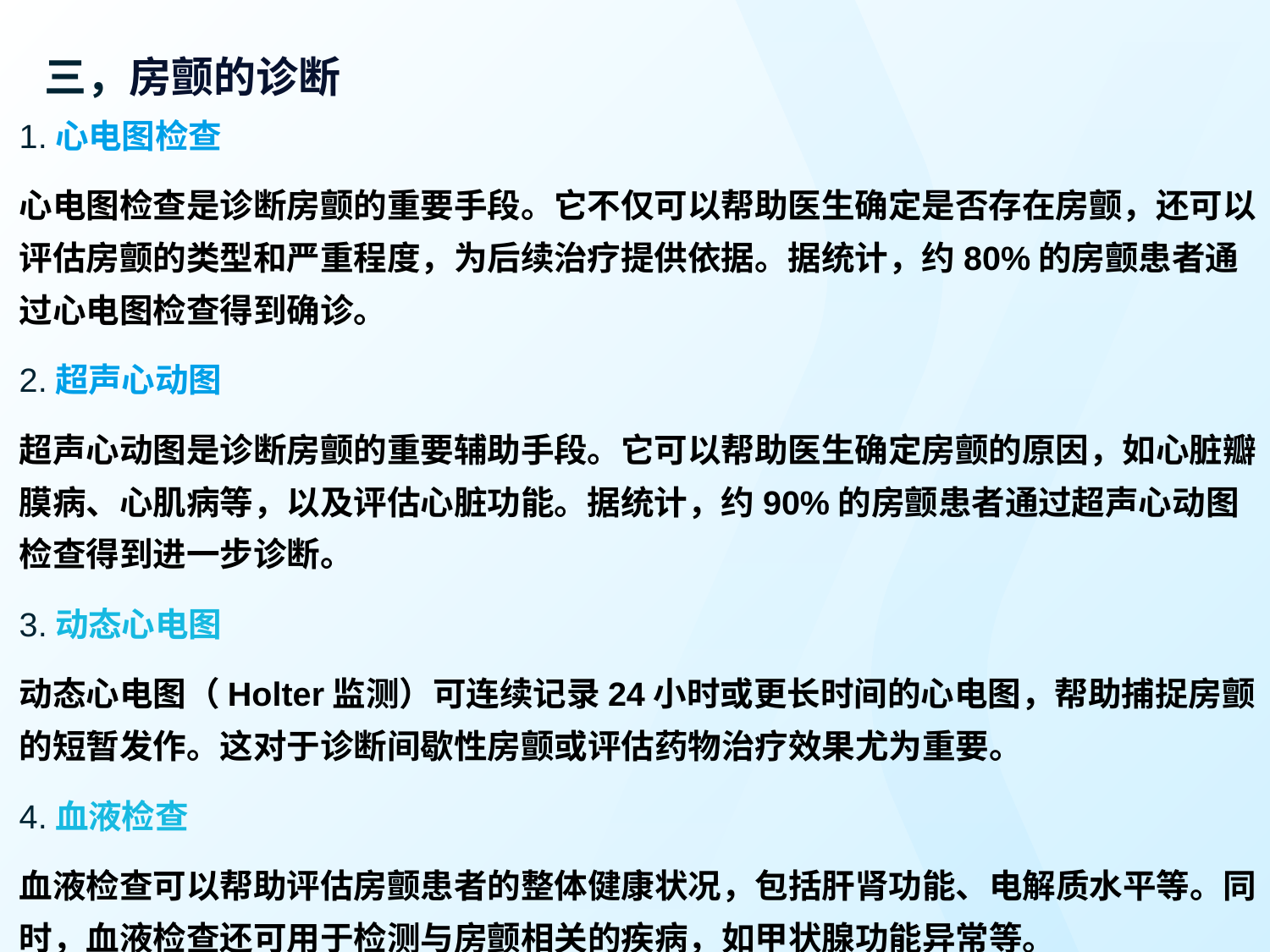

# 三，房颤的诊断
1.心电图检查
心电图检查是诊断房颤的重要手段。它不仅可以帮助医生确定是否存在房颤，还可以评估房颤的类型和严重程度，为后续治疗提供依据。据统计，约80%的房颤患者通过心电图检查得到确诊。
2.超声心动图
超声心动图是诊断房颤的重要辅助手段。它可以帮助医生确定房颤的原因，如心脏瓣膜病、心肌病等，以及评估心脏功能。据统计，约90%的房颤患者通过超声心动图检查得到进一步诊断。
3.动态心电图
动态心电图（Holter监测）可连续记录24小时或更长时间的心电图，帮助捕捉房颤的短暂发作。这对于诊断间歇性房颤或评估药物治疗效果尤为重要。
4.血液检查
血液检查可以帮助评估房颤患者的整体健康状况，包括肝肾功能、电解质水平等。同时，血液检查还可用于检测与房颤相关的疾病，如甲状腺功能异常等。